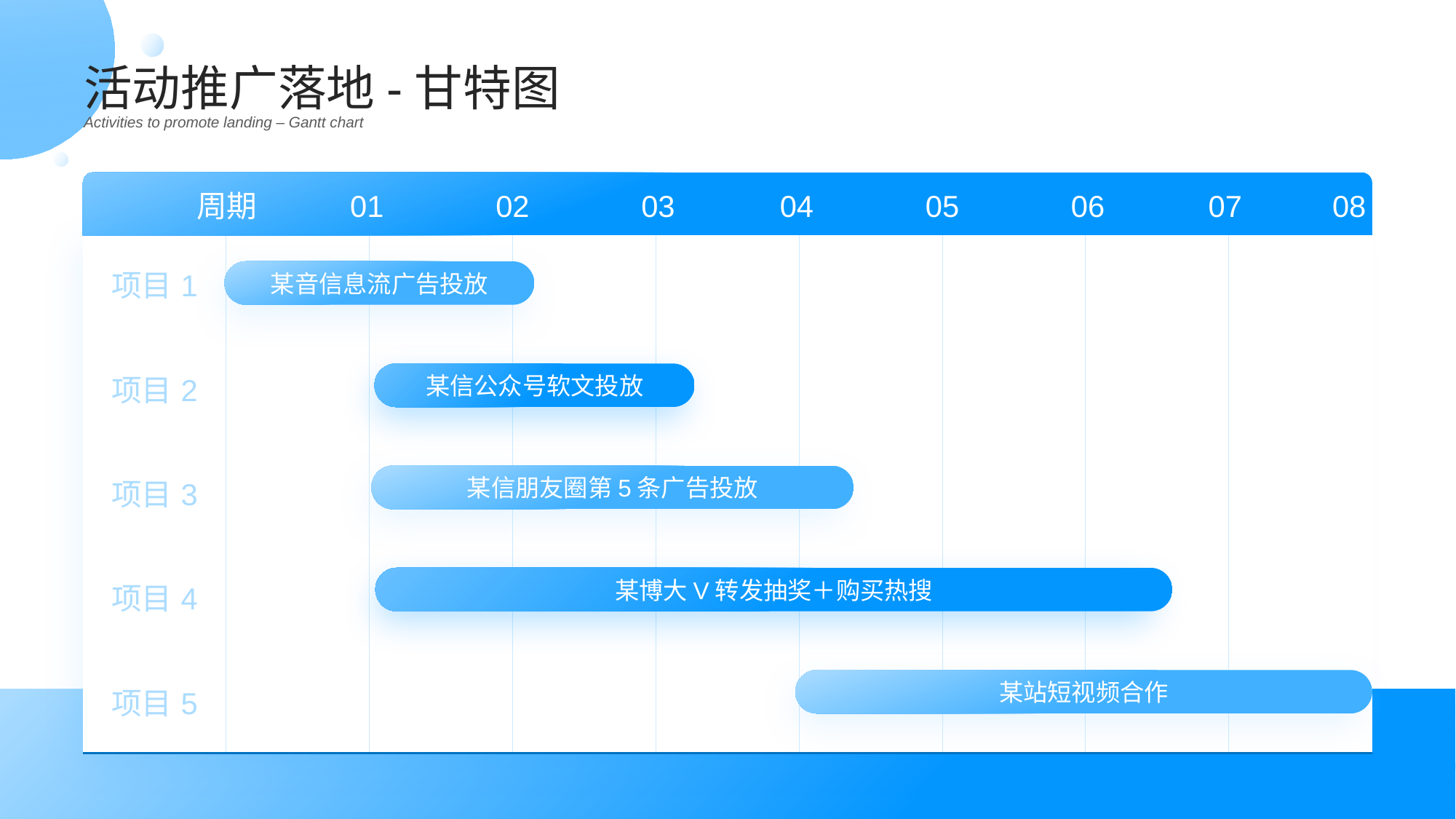

活动推广落地-甘特图
Activities to promote landing – Gantt chart

周期
01
02
03
04
05
06
07
08
| 项目1 |  |  |  |  |  |  |  |  |
| --- | --- | --- | --- | --- | --- | --- | --- | --- |
| 项目2 |  |  |  |  |  |  |  |  |
| 项目3 |  |  |  |  |  |  |  |  |
| 项目4 |  |  |  |  |  |  |  |  |
| 项目5 |  |  |  |  |  |  |  |  |
某音信息流广告投放
某信公众号软文投放
某信朋友圈第5条广告投放
某博大V转发抽奖＋购买热搜
某站短视频合作